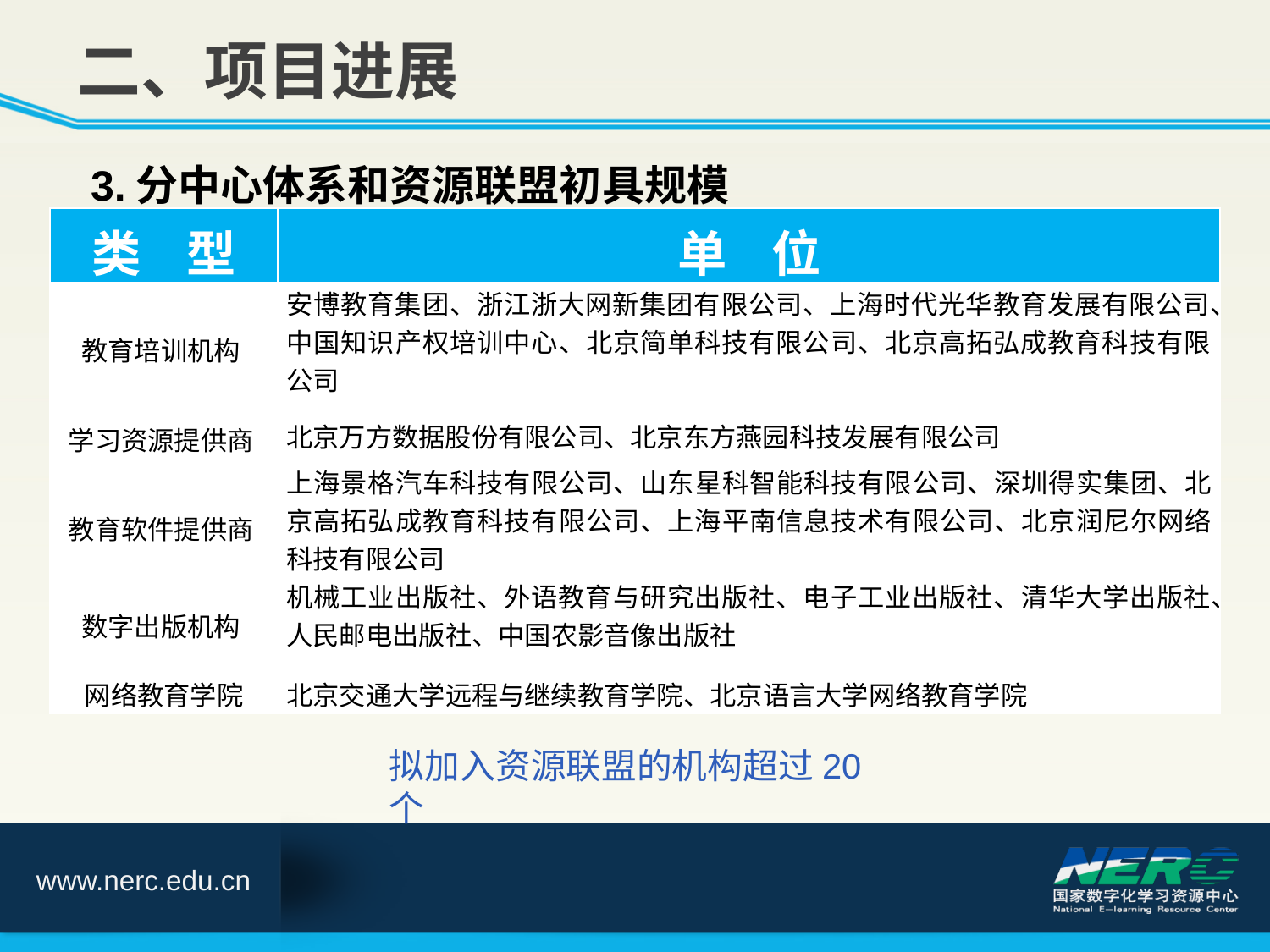

二、项目进展
3.分中心体系和资源联盟初具规模
| 类 型 | 单 位 |
| --- | --- |
| 教育培训机构 | 安博教育集团、浙江浙大网新集团有限公司、上海时代光华教育发展有限公司、中国知识产权培训中心、北京简单科技有限公司、北京高拓弘成教育科技有限公司 |
| 学习资源提供商 | 北京万方数据股份有限公司、北京东方燕园科技发展有限公司 |
| 教育软件提供商 | 上海景格汽车科技有限公司、山东星科智能科技有限公司、深圳得实集团、北京高拓弘成教育科技有限公司、上海平南信息技术有限公司、北京润尼尔网络科技有限公司 |
| 数字出版机构 | 机械工业出版社、外语教育与研究出版社、电子工业出版社、清华大学出版社、人民邮电出版社、中国农影音像出版社 |
| 网络教育学院 | 北京交通大学远程与继续教育学院、北京语言大学网络教育学院 |
拟加入资源联盟的机构超过20个